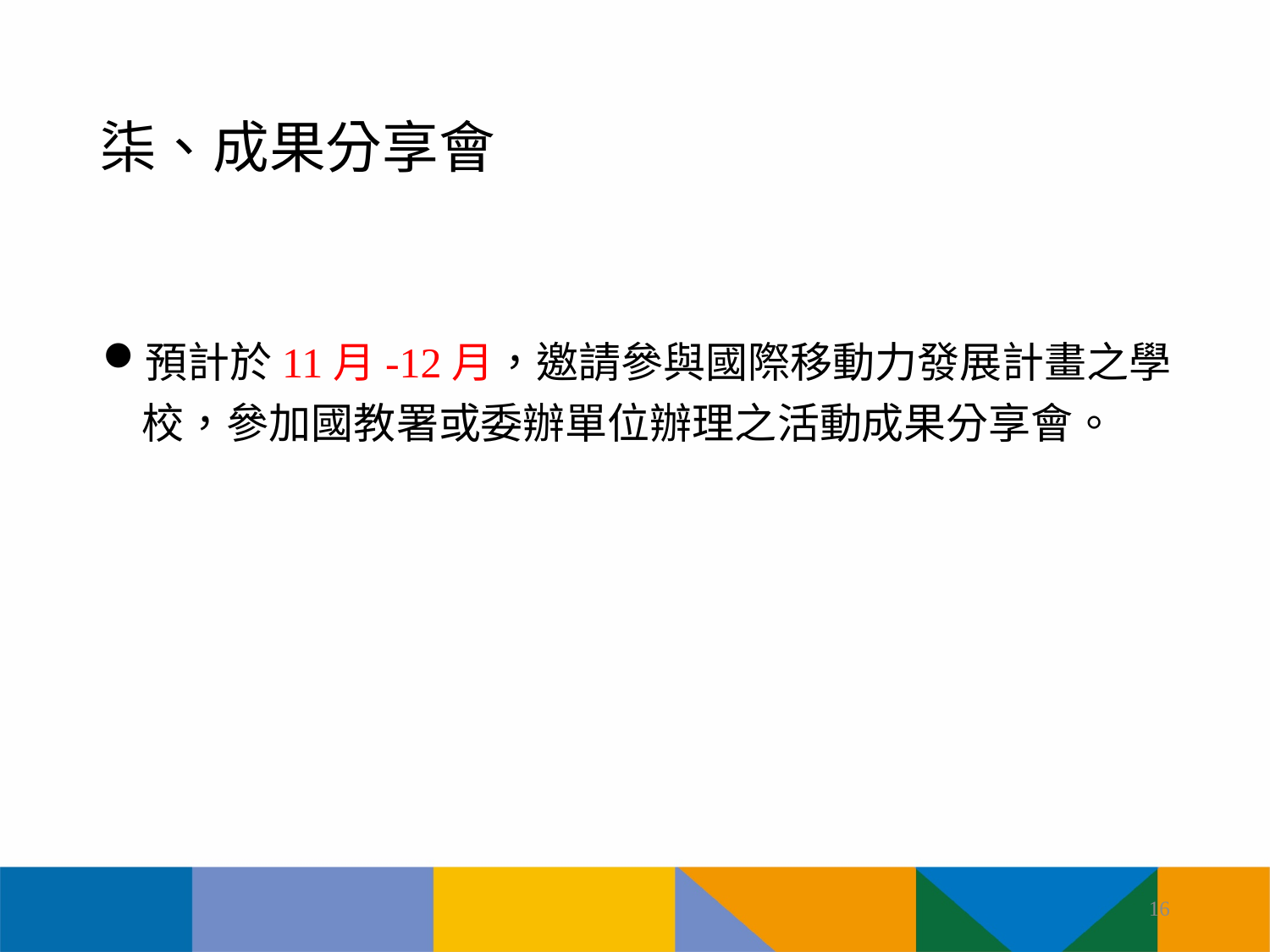

# 柒、成果分享會
預計於11月-12月，邀請參與國際移動力發展計畫之學校，參加國教署或委辦單位辦理之活動成果分享會。
16